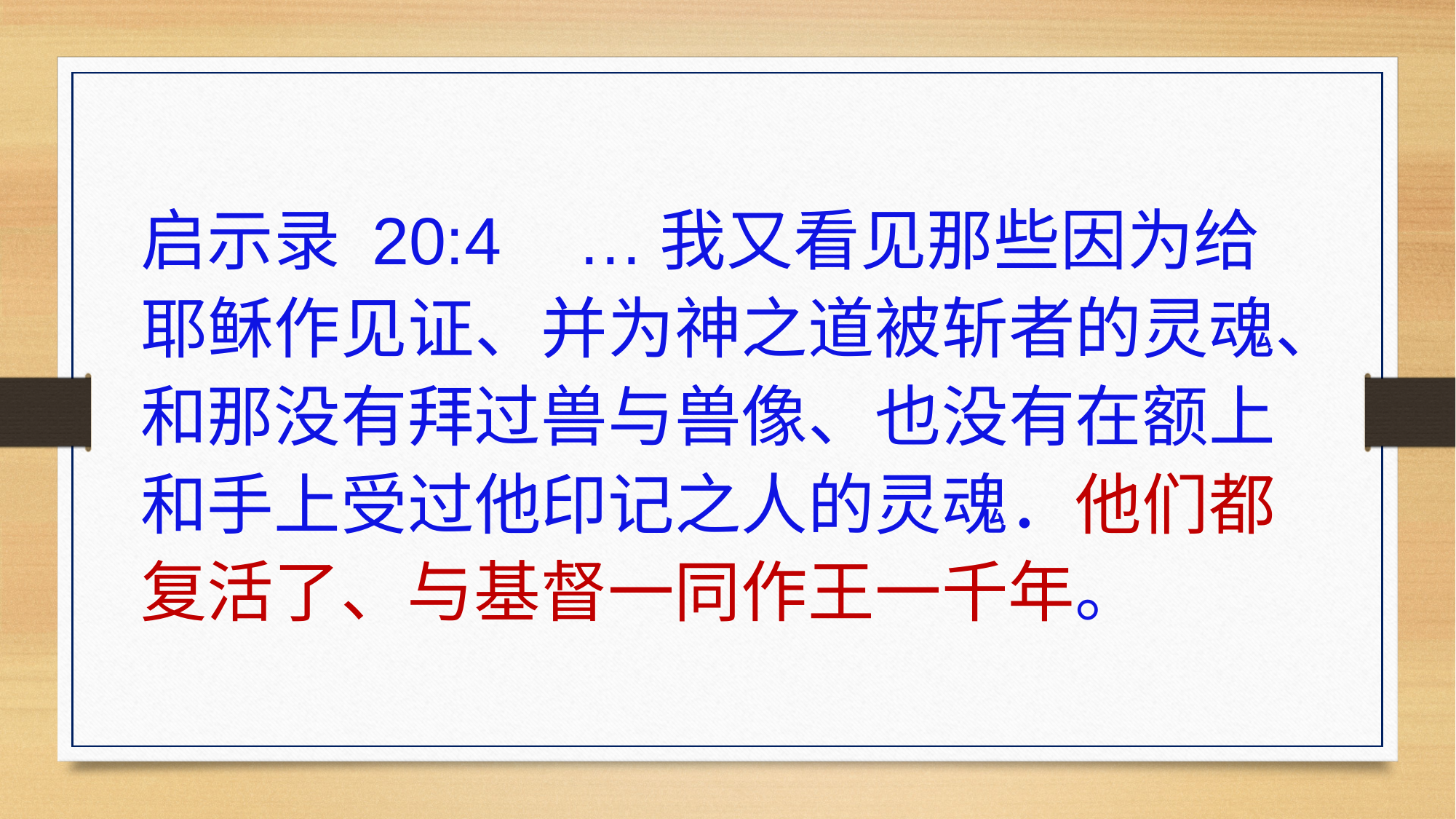

启示录 20:4 	…我又看见那些因为给耶稣作见证、并为神之道被斩者的灵魂、和那没有拜过兽与兽像、也没有在额上和手上受过他印记之人的灵魂．他们都复活了、与基督一同作王一千年。